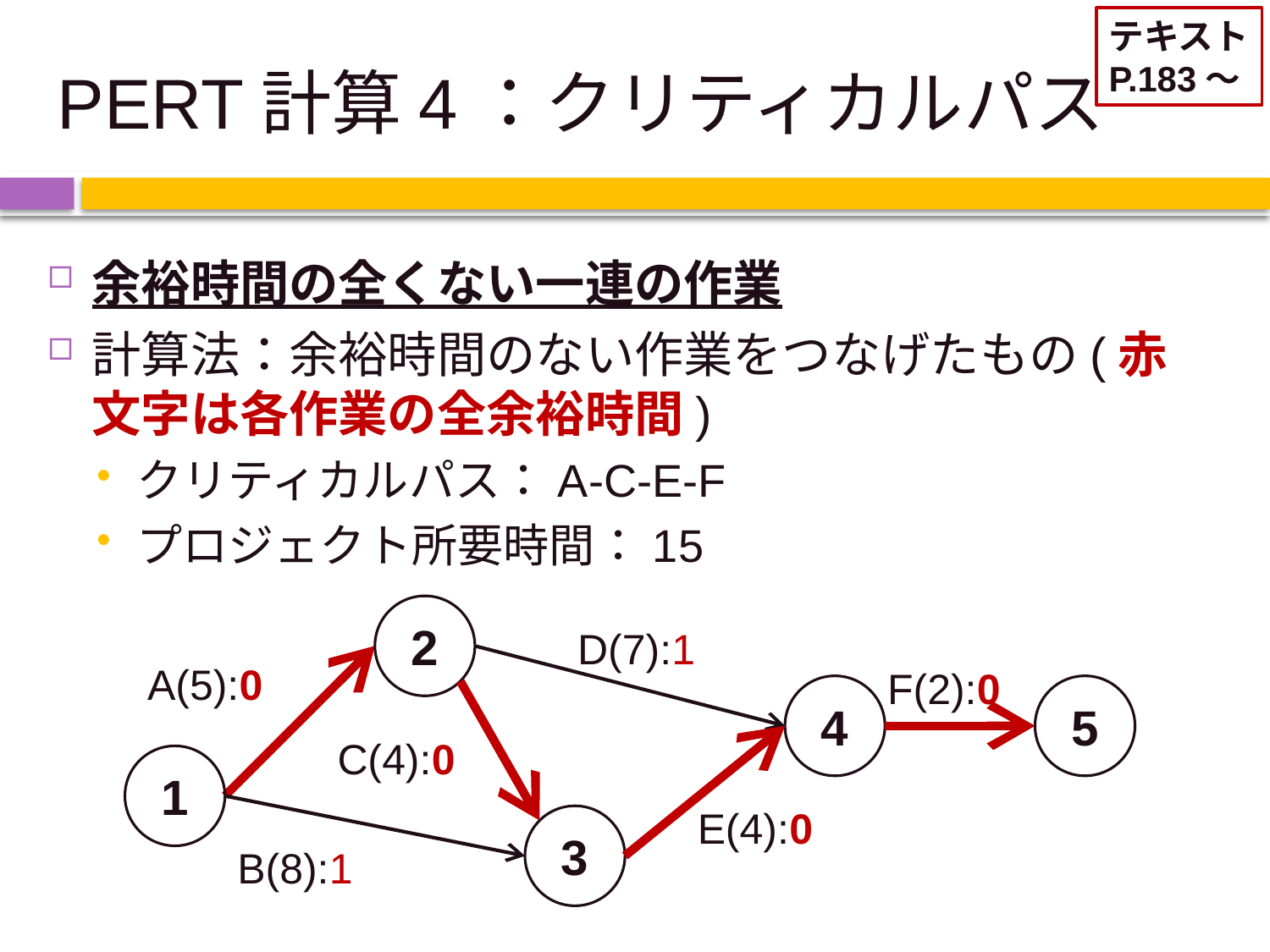

テキスト
P.183～
# PERT計算4：クリティカルパス
余裕時間の全くない一連の作業
計算法：余裕時間のない作業をつなげたもの(赤文字は各作業の全余裕時間)
クリティカルパス：A-C-E-F
プロジェクト所要時間：15
2
D(7):1
A(5):0
F(2):0
4
5
C(4):0
1
E(4):0
3
B(8):1